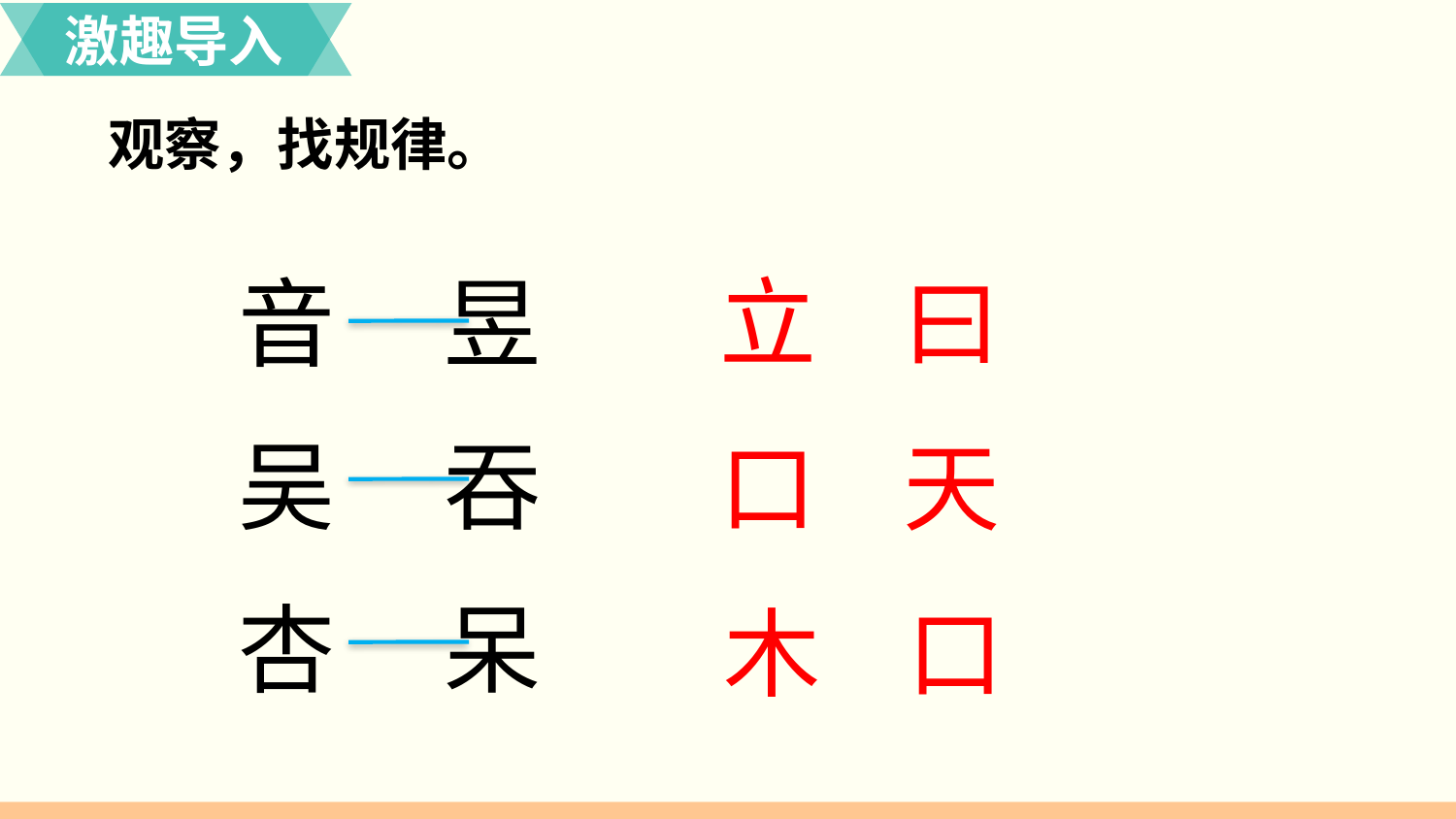

激趣导入

观察，找规律。
立    曰
音     昱
吴     吞
杏     呆
口    天
木    口